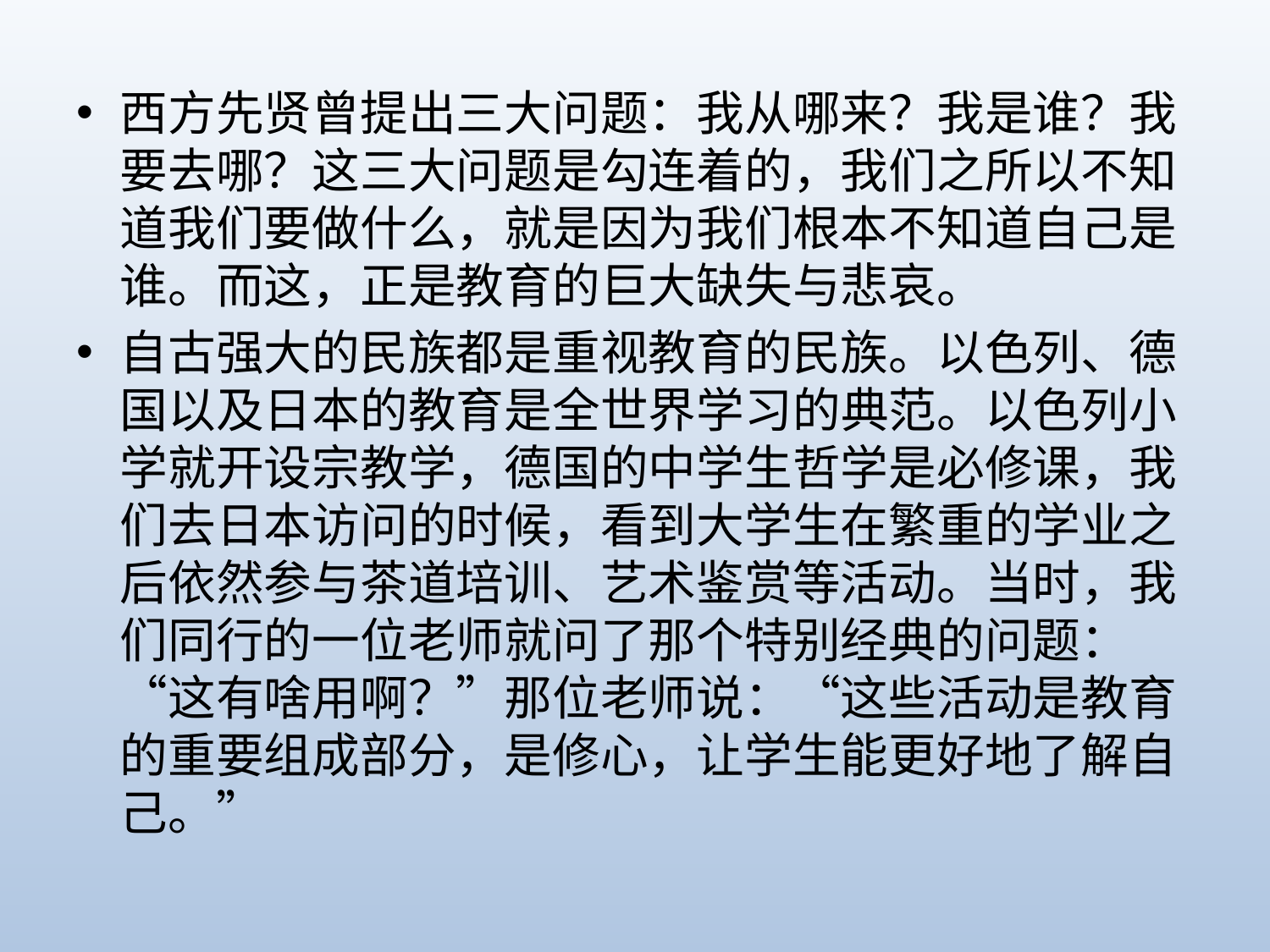

西方先贤曾提出三大问题：我从哪来？我是谁？我要去哪？这三大问题是勾连着的，我们之所以不知道我们要做什么，就是因为我们根本不知道自己是谁。而这，正是教育的巨大缺失与悲哀。
自古强大的民族都是重视教育的民族。以色列、德国以及日本的教育是全世界学习的典范。以色列小学就开设宗教学，德国的中学生哲学是必修课，我们去日本访问的时候，看到大学生在繁重的学业之后依然参与茶道培训、艺术鉴赏等活动。当时，我们同行的一位老师就问了那个特别经典的问题：“这有啥用啊？”那位老师说：“这些活动是教育的重要组成部分，是修心，让学生能更好地了解自己。”